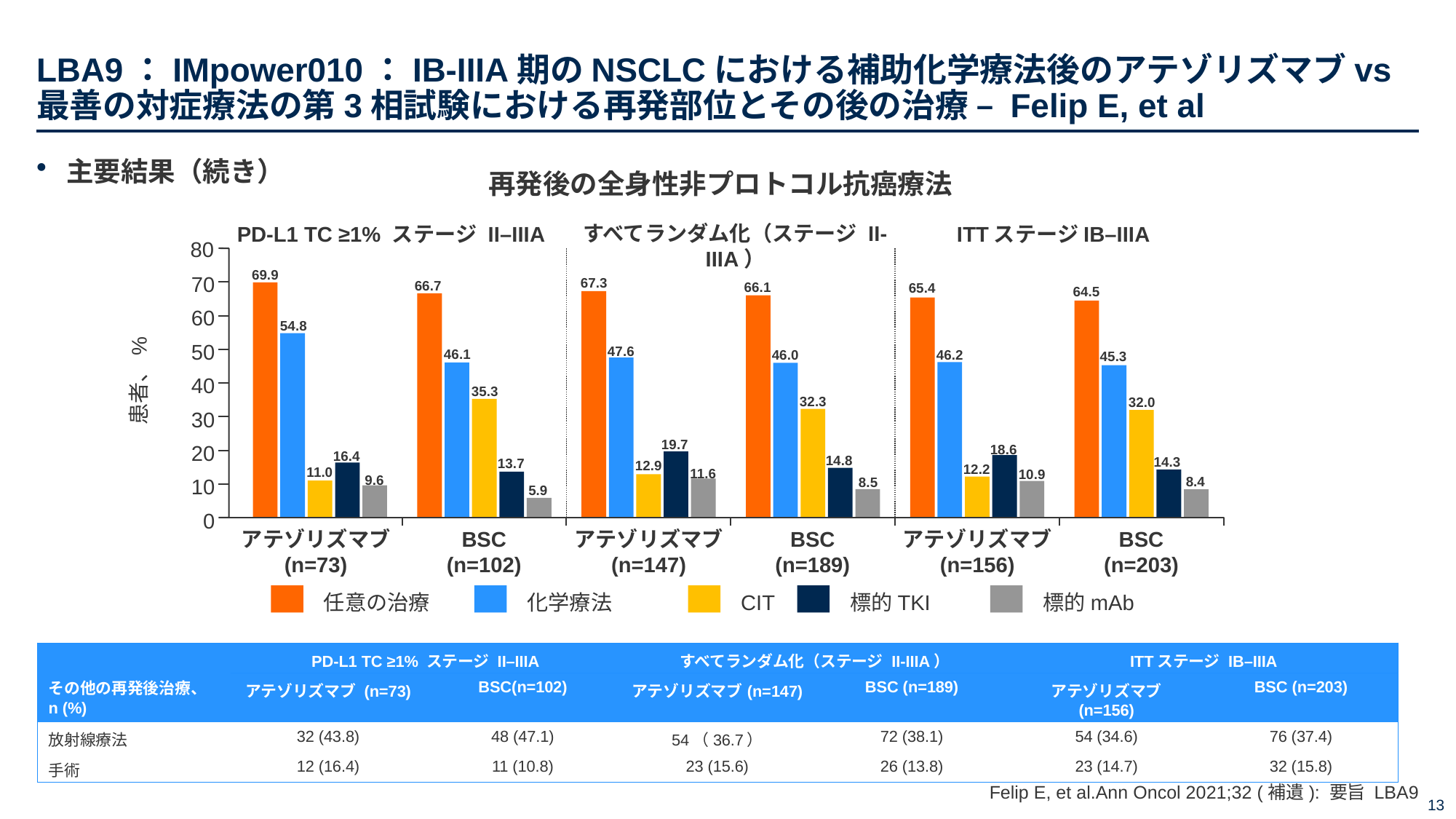

# LBA9：IMpower010：IB-IIIA期のNSCLCにおける補助化学療法後のアテゾリズマブvs最善の対症療法の第3相試験における再発部位とその後の治療 – Felip E, et al
主要結果（続き）
再発後の全身性非プロトコル抗癌療法
すべてランダム化（ステージ II-IIIA）
PD-L1 TC ≥1% ステージ II–IIIA
ITTステージIB–IIIA

69.9
70
67.3
66.7
66.1
65.4
64.5
60
54.8
50
47.6
46.1
46.0
46.2
45.3
患者、%
40
35.3
32.3
32.0
30
19.7
20
18.6
16.4
14.8
14.3
13.7
12.9
12.2
11.0
11.6
10.9
9.6
8.4
10
8.5
5.9
0
アテゾリズマブ
(n=73)
BSC
(n=102)
アテゾリズマブ
(n=147)
BSC
(n=189)
アテゾリズマブ
(n=156)
BSC
(n=203)
任意の治療
化学療法
CIT
標的TKI
標的mAb

80
| その他の再発後治療、 n (%) | PD-L1 TC ≥1% ステージ II–IIIA |  | すべてランダム化（ステージ II-IIIA） |  | ITTステージ IB–IIIA |  |
| --- | --- | --- | --- | --- | --- | --- |
|  | アテゾリズマブ (n=73) | BSC(n=102) | アテゾリズマブ(n=147) | BSC (n=189) | アテゾリズマブ (n=156) | BSC (n=203) |
| 放射線療法 | 32 (43.8) | 48 (47.1) | 54（36.7） | 72 (38.1) | 54 (34.6) | 76 (37.4) |
| 手術 | 12 (16.4) | 11 (10.8) | 23 (15.6) | 26 (13.8) | 23 (14.7) | 32 (15.8) |
Felip E, et al.Ann Oncol 2021;32 (補遺): 要旨 LBA9